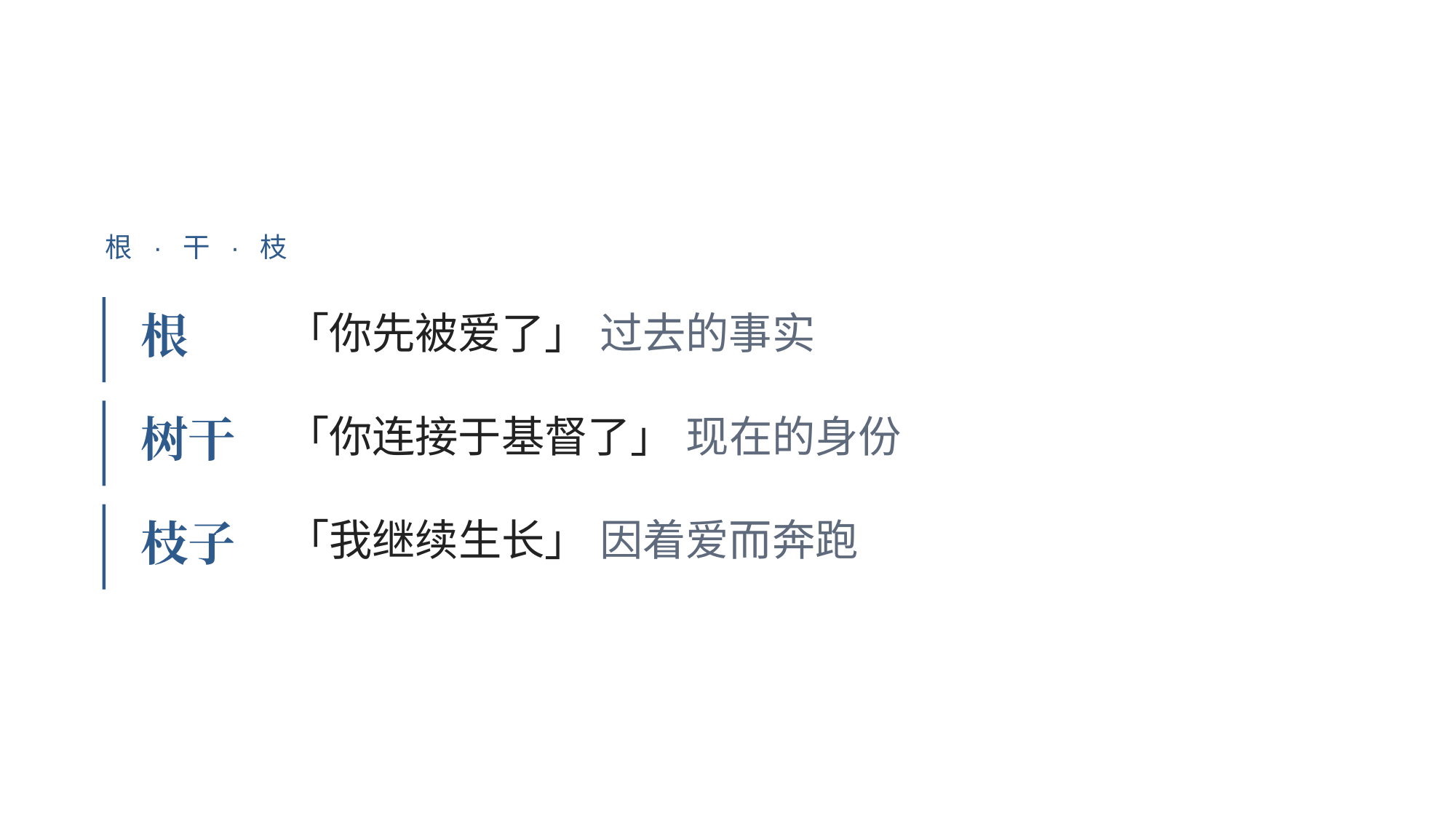

根 · 干 · 枝

根
「你先被爱了」 过去的事实

树干
「你连接于基督了」 现在的身份

枝子
「我继续生长」 因着爱而奔跑